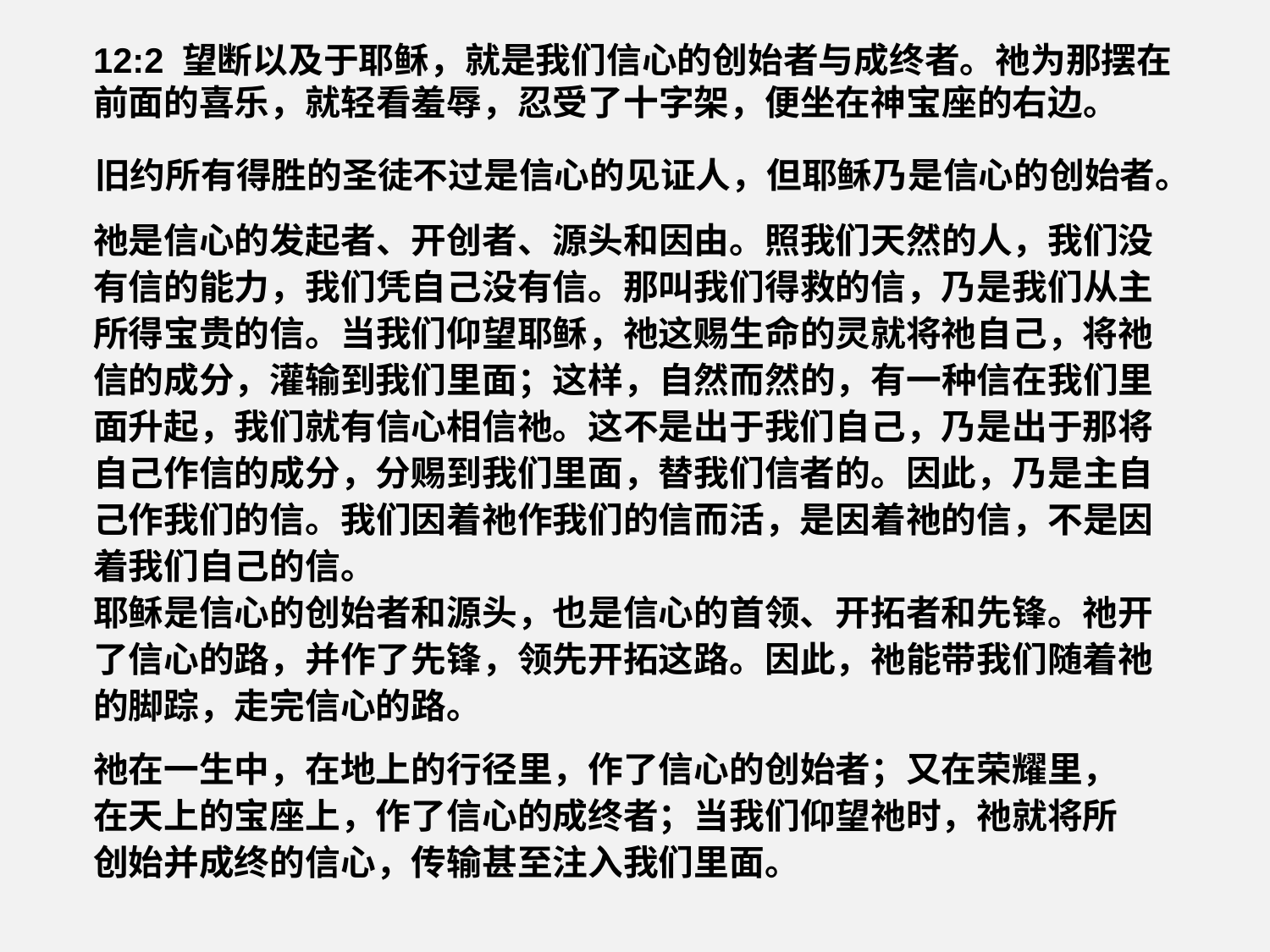

12:2 望断以及于耶稣，就是我们信心的创始者与成终者。祂为那摆在前面的喜乐，就轻看羞辱，忍受了十字架，便坐在神宝座的右边。
旧约所有得胜的圣徒不过是信心的见证人，但耶稣乃是信心的创始者。
祂是信心的发起者、开创者、源头和因由。照我们天然的人，我们没有信的能力，我们凭自己没有信。那叫我们得救的信，乃是我们从主所得宝贵的信。当我们仰望耶稣，祂这赐生命的灵就将祂自己，将祂信的成分，灌输到我们里面；这样，自然而然的，有一种信在我们里面升起，我们就有信心相信祂。这不是出于我们自己，乃是出于那将自己作信的成分，分赐到我们里面，替我们信者的。因此，乃是主自己作我们的信。我们因着祂作我们的信而活，是因着祂的信，不是因着我们自己的信。
耶稣是信心的创始者和源头，也是信心的首领、开拓者和先锋。祂开了信心的路，并作了先锋，领先开拓这路。因此，祂能带我们随着祂的脚踪，走完信心的路。
祂在一生中，在地上的行径里，作了信心的创始者；又在荣耀里，在天上的宝座上，作了信心的成终者；当我们仰望祂时，祂就将所创始并成终的信心，传输甚至注入我们里面。